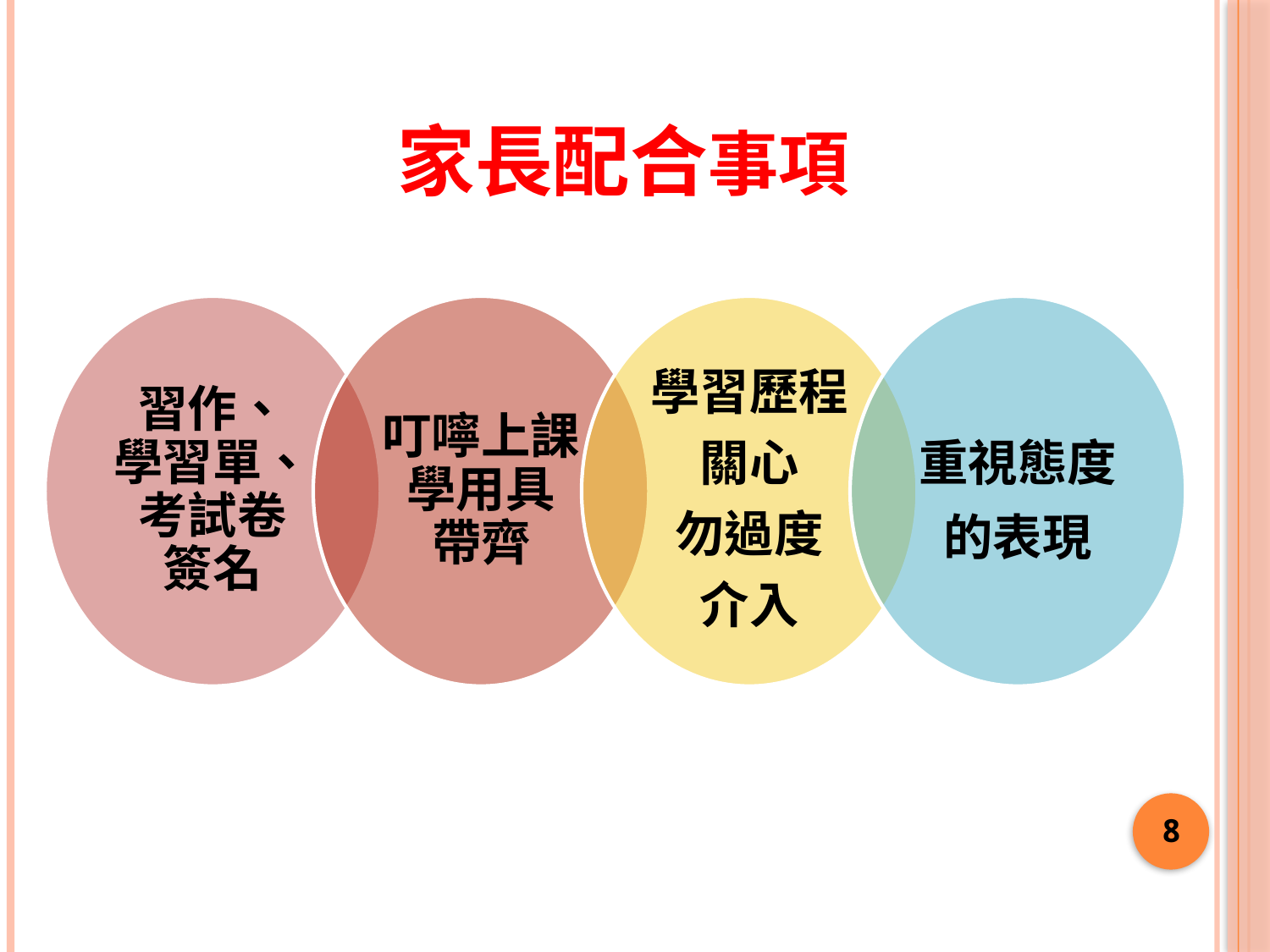

家長配合事項

習作、
學習單、考試卷
簽名
叮嚀上課學用具
帶齊
學習歷程關心
勿過度
介入
重視態度的表現
8